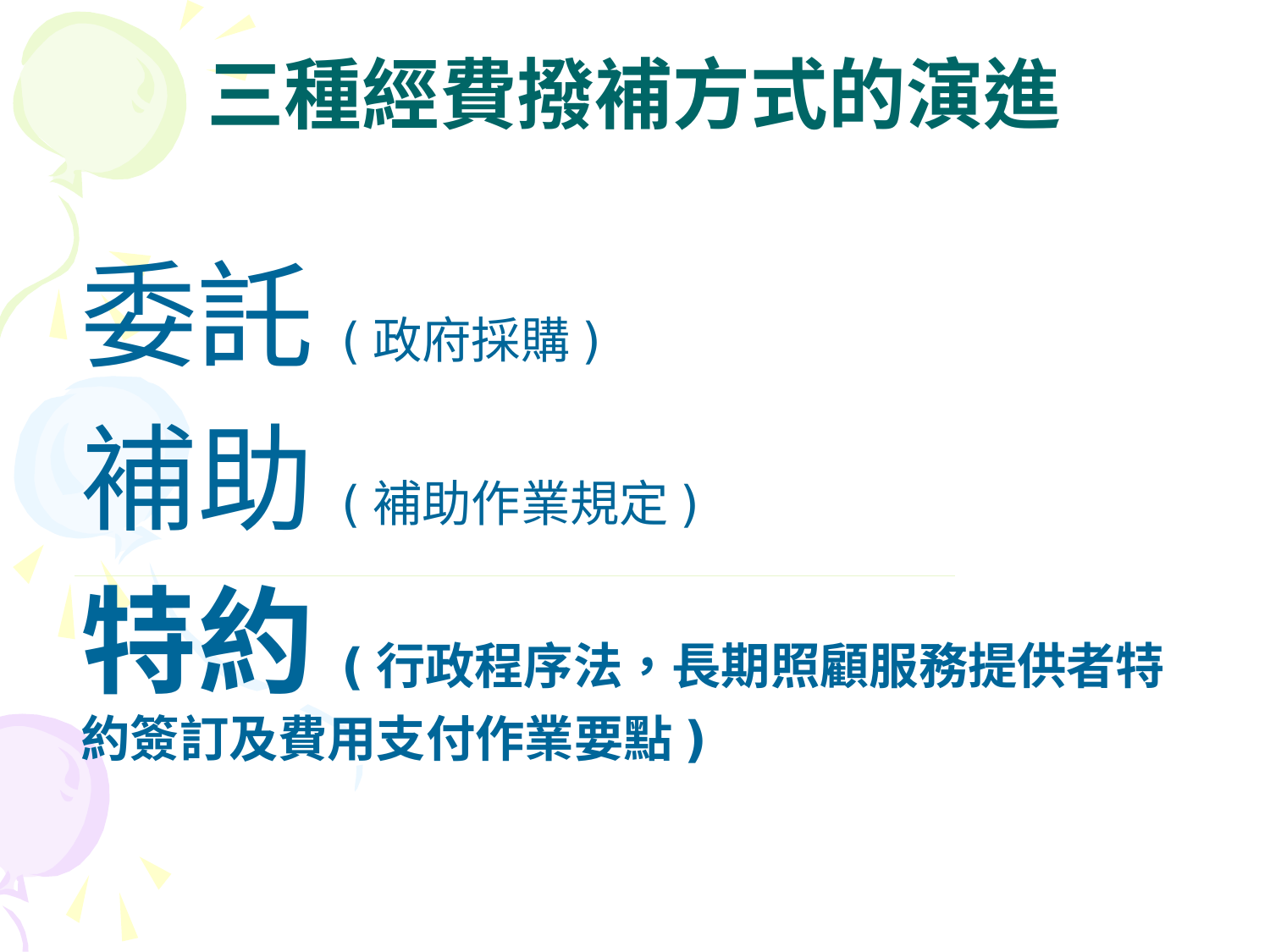

# 三種經費撥補方式的演進
委託(政府採購)
補助(補助作業規定)
特約(行政程序法，長期照顧服務提供者特約簽訂及費用支付作業要點)